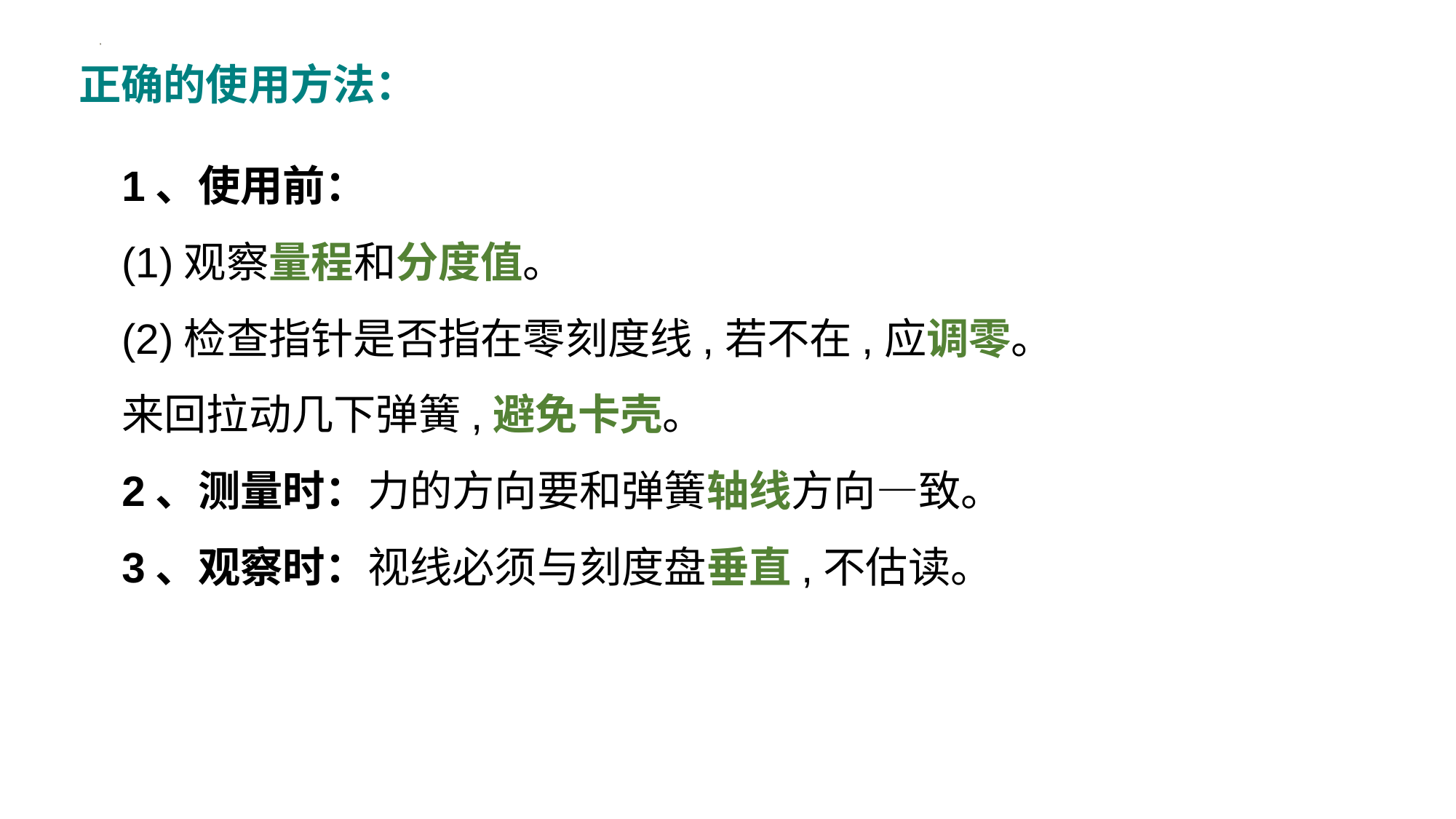

正确的使用方法：
1、使用前：
(1)观察量程和分度值。
(2)检查指针是否指在零刻度线,若不在,应调零。来回拉动几下弹簧,避免卡壳。
2、测量时：力的方向要和弹簧轴线方向—致。
3、观察时：视线必须与刻度盘垂直,不估读。